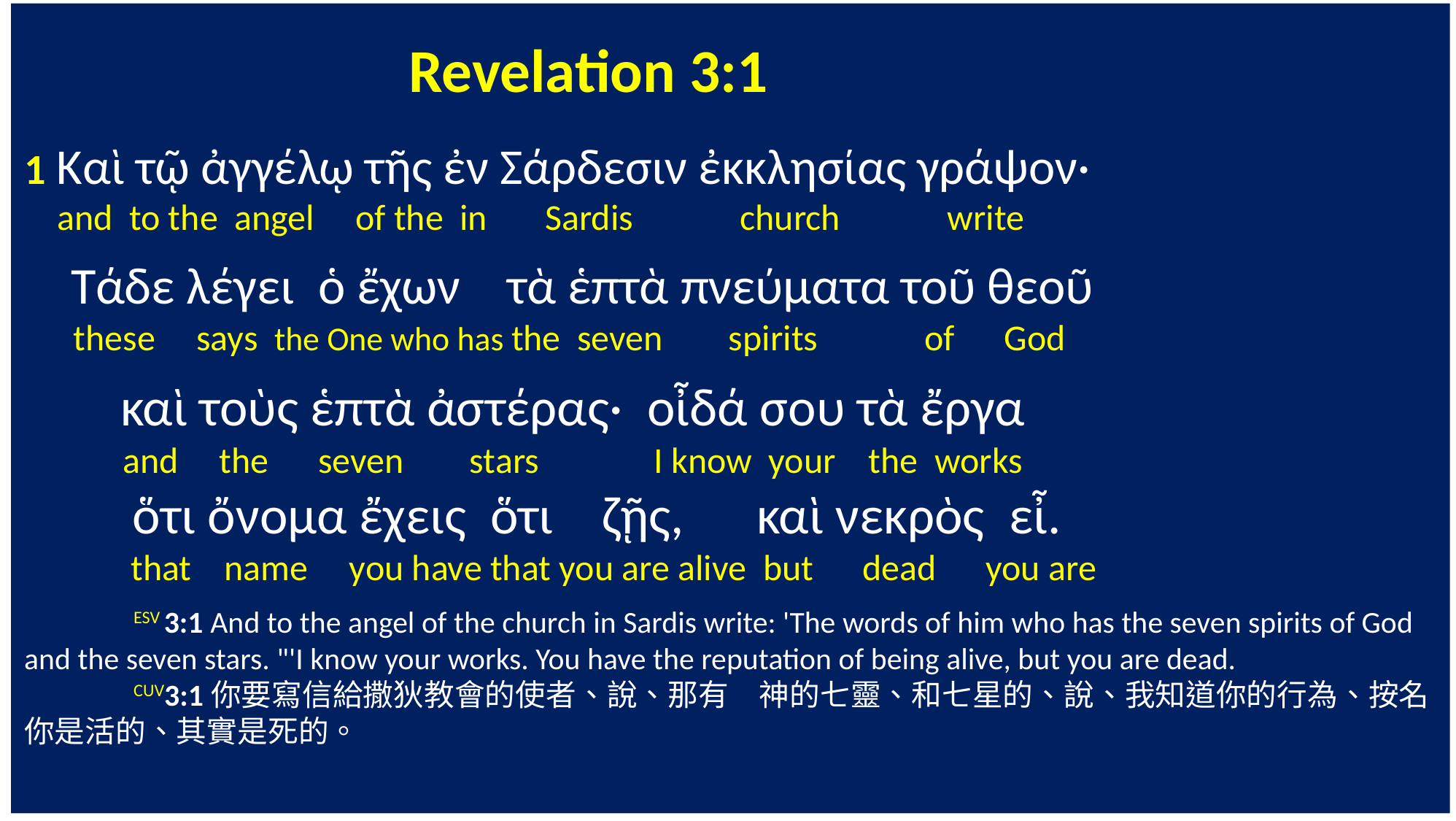

Revelation 3:1

1 Καὶ τῷ ἀγγέλῳ τῆς ἐν Σάρδεσιν ἐκκλησίας γράψον·
    and  to the  angel     of the  in       Sardis             church             write

    Τάδε λέγει  ὁ ἔχων    τὰ ἑπτὰ πνεύματα τοῦ θεοῦ
      these     says  the One who has the  seven        spirits             of      God

        καὶ τοὺς ἑπτὰ ἀστέρας·  οἶδά σου τὰ ἔργα
            and     the      seven        stars              I know  your    the  works
         ὅτι ὄνομα ἔχεις  ὅτι    ζῇς,      καὶ νεκρὸς  εἶ.
             that    name     you have that you are alive  but      dead      you are

	ESV 3:1 And to the angel of the church in Sardis write: 'The words of him who has the seven spirits of God and the seven stars. "'I know your works. You have the reputation of being alive, but you are dead.
	CUV3:1你要寫信給撒狄教會的使者、說、那有　神的七靈、和七星的、說、我知道你的行為、按名你是活的、其實是死的。